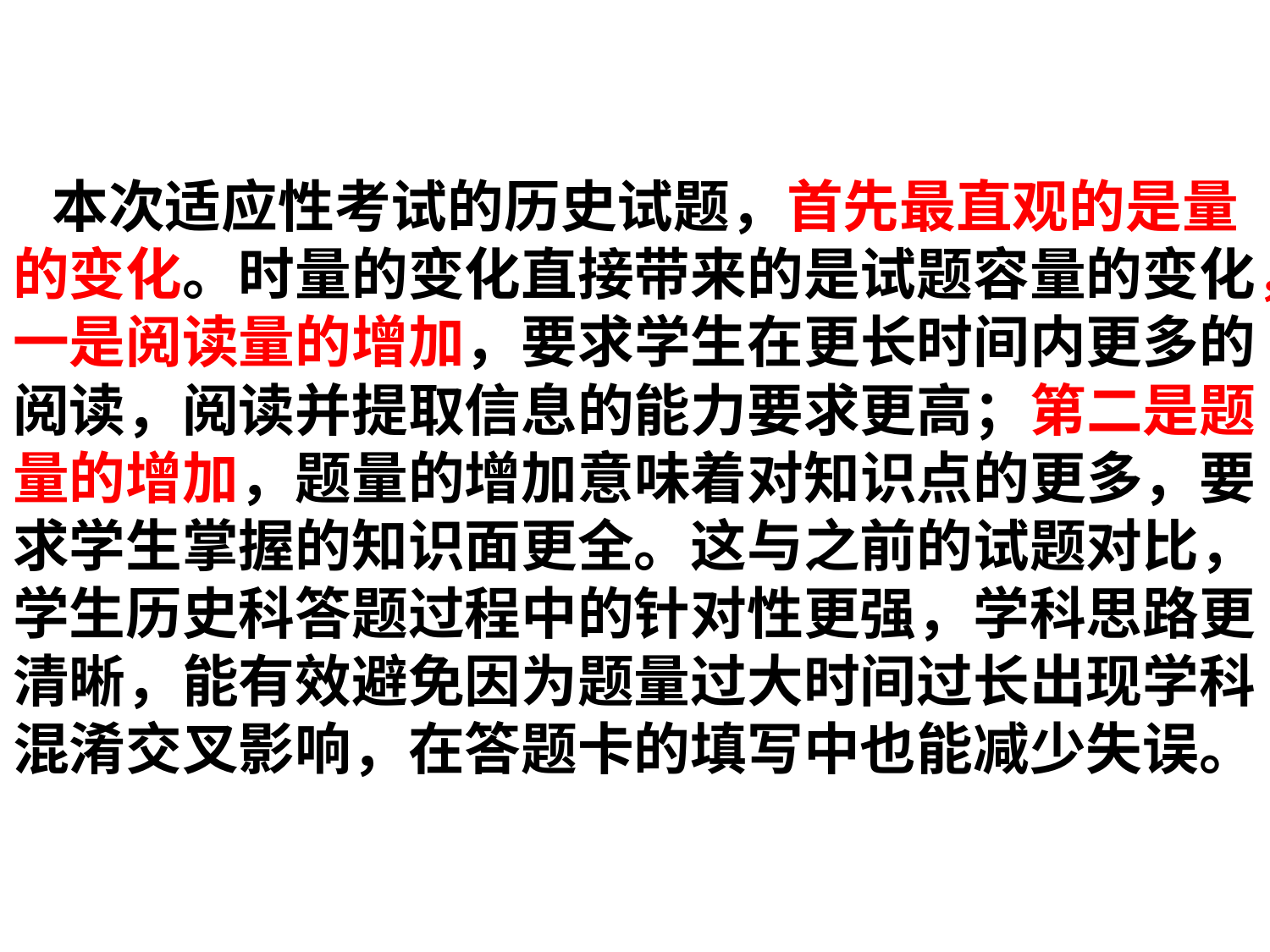

本次适应性考试的历史试题，首先最直观的是量的变化。时量的变化直接带来的是试题容量的变化，一是阅读量的增加，要求学生在更长时间内更多的阅读，阅读并提取信息的能力要求更高；第二是题量的增加，题量的增加意味着对知识点的更多，要求学生掌握的知识面更全。这与之前的试题对比，学生历史科答题过程中的针对性更强，学科思路更清晰，能有效避免因为题量过大时间过长出现学科混淆交叉影响，在答题卡的填写中也能减少失误。